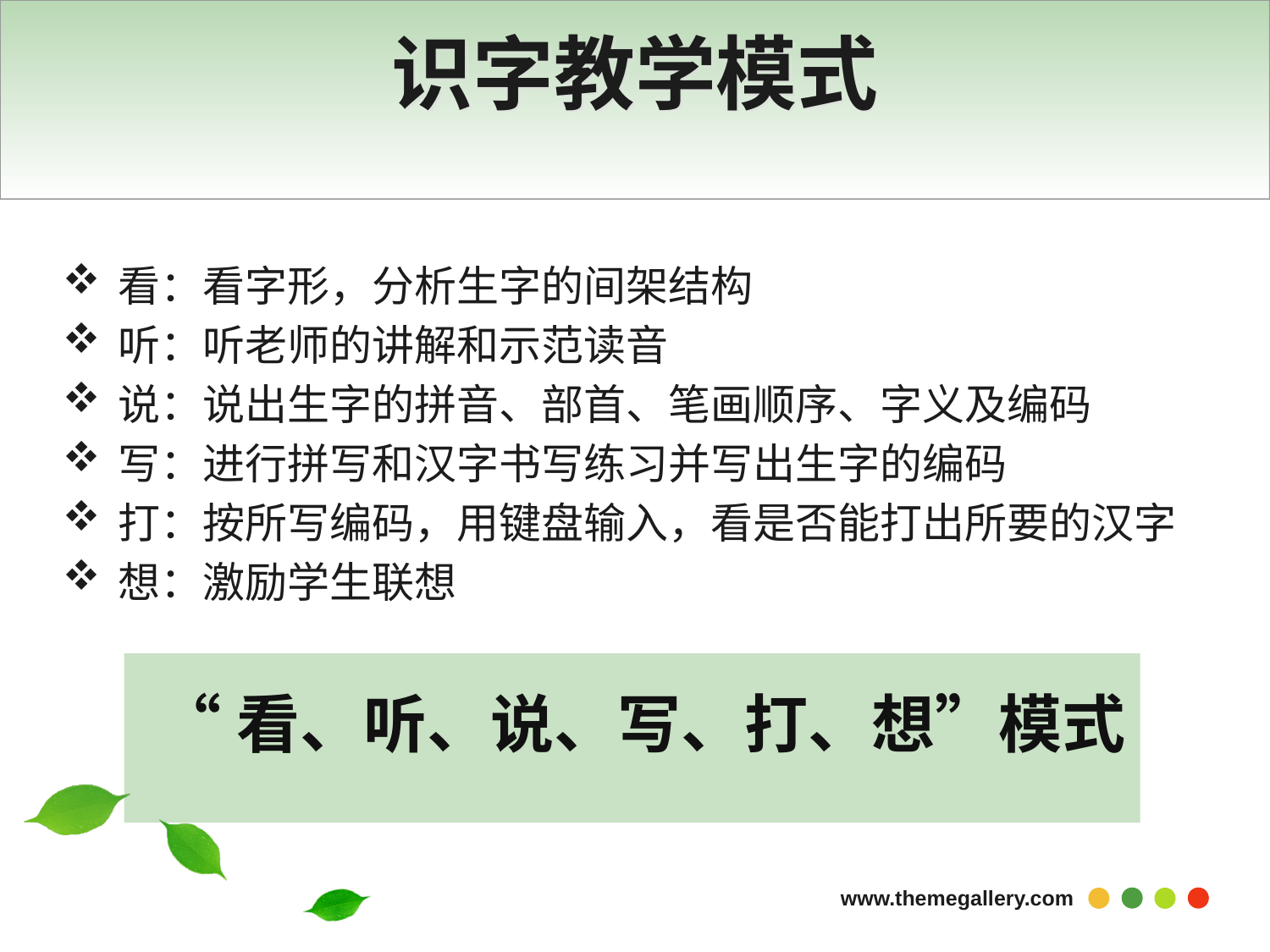

# 识字教学模式
看：看字形，分析生字的间架结构
听：听老师的讲解和示范读音
说：说出生字的拼音、部首、笔画顺序、字义及编码
写：进行拼写和汉字书写练习并写出生字的编码
打：按所写编码，用键盘输入，看是否能打出所要的汉字
想：激励学生联想

“看、听、说、写、打、想”模式